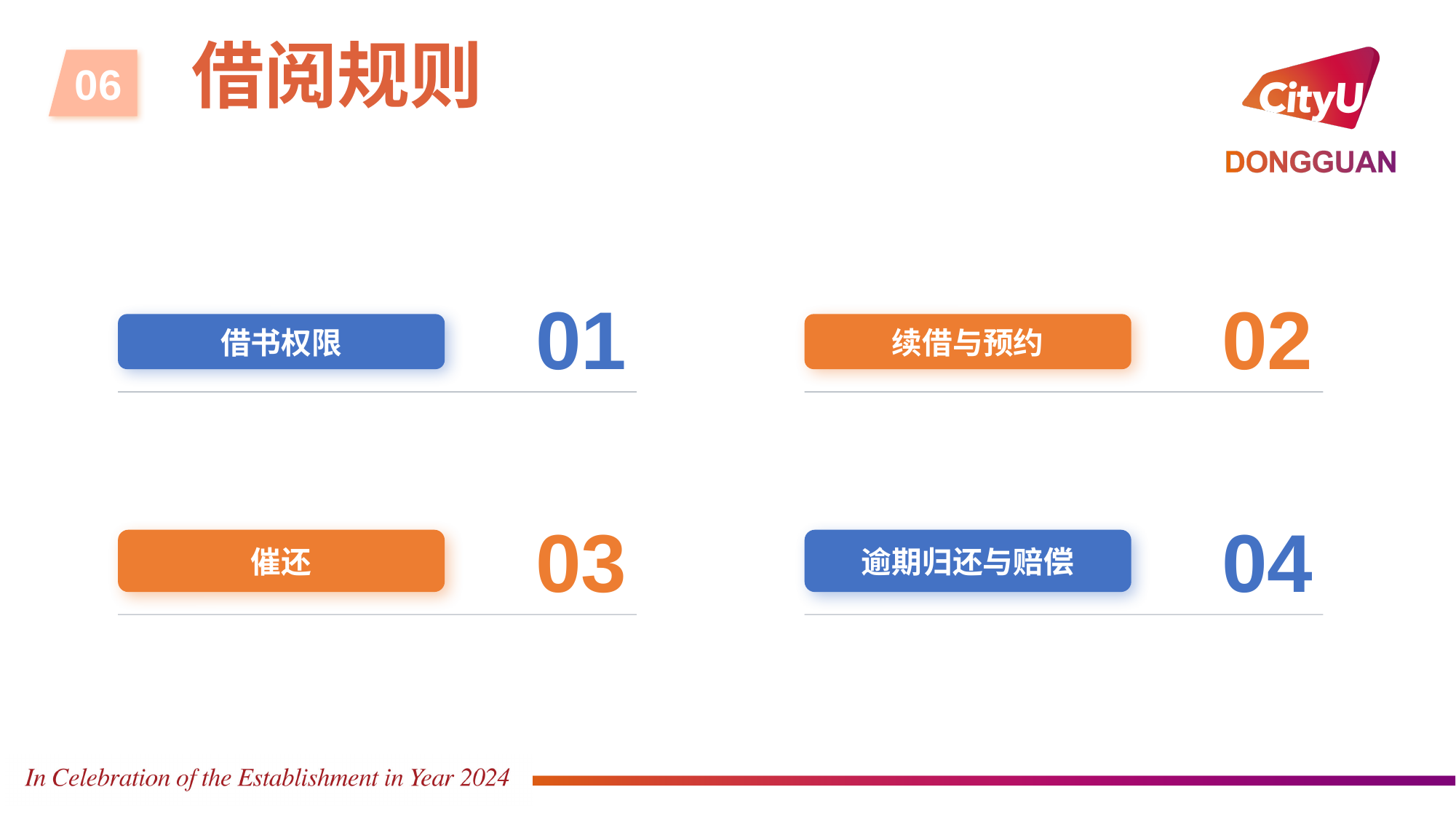

# 借阅规则
06

01
借书权限

02
续借与预约

03
催还

04
逾期归还与赔偿